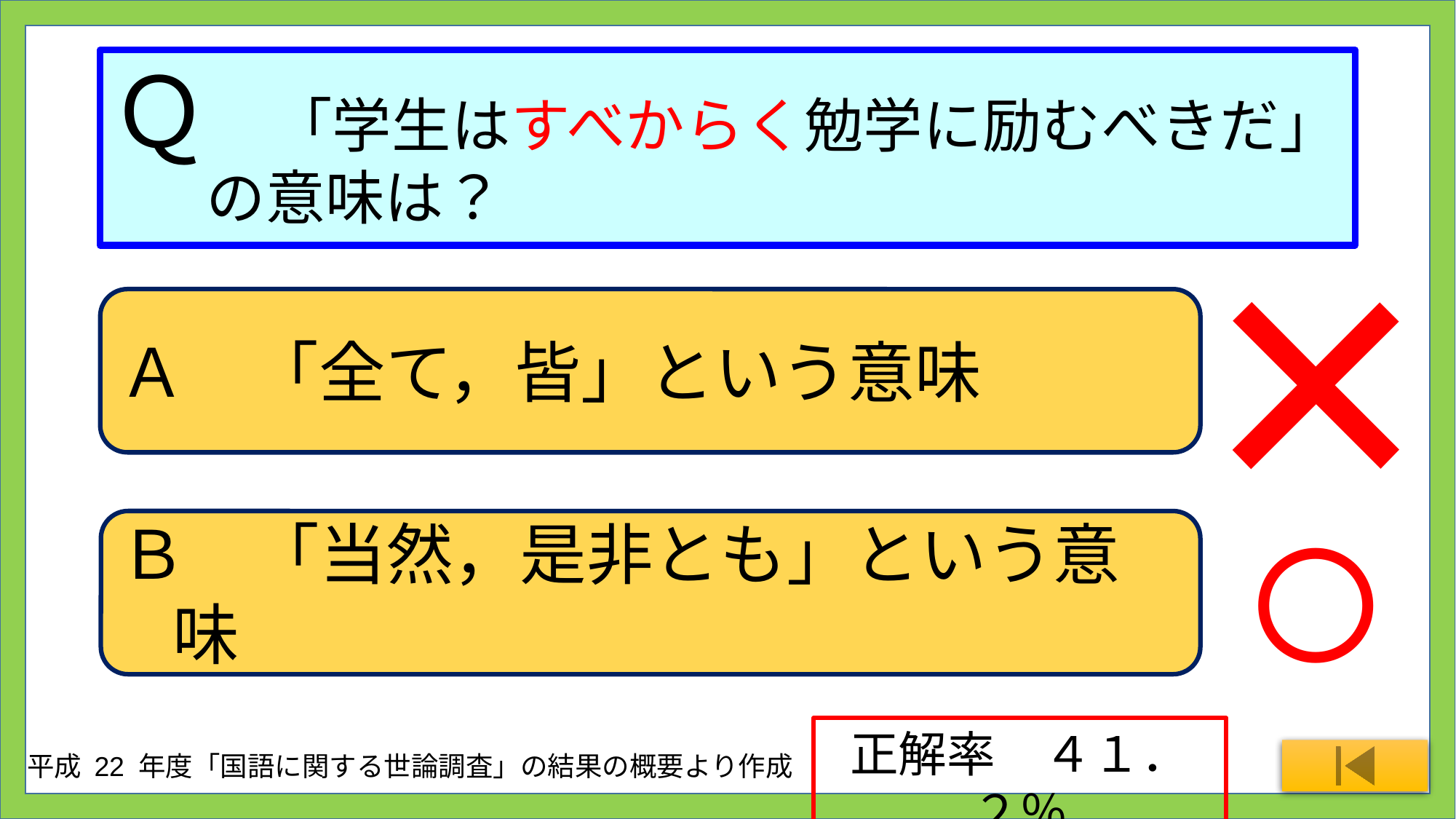

# Ｑ　「学生はすべからく勉学に励むべきだ」 の意味は？
×
Ａ　「全て，皆」という意味
○
Ｂ　「当然，是非とも」という意味
正解率　４１．２％

平成 22 年度「国語に関する世論調査」の結果の概要より作成